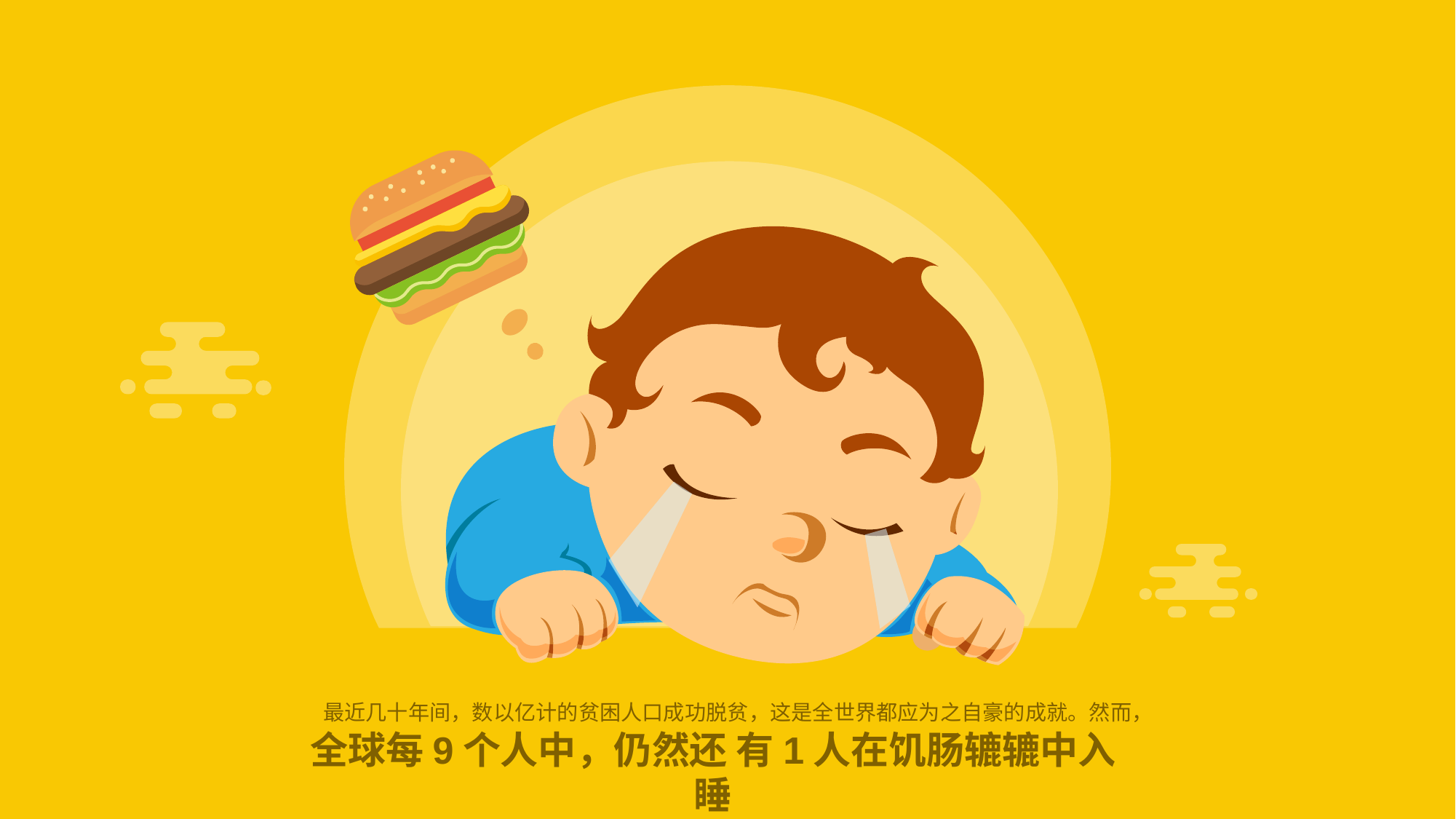

最近几十年间，数以亿计的贫困人口成功脱贫，这是全世界都应为之自豪的成就。然而，
全球每9个人中，仍然还 有1人在饥肠辘辘中入睡